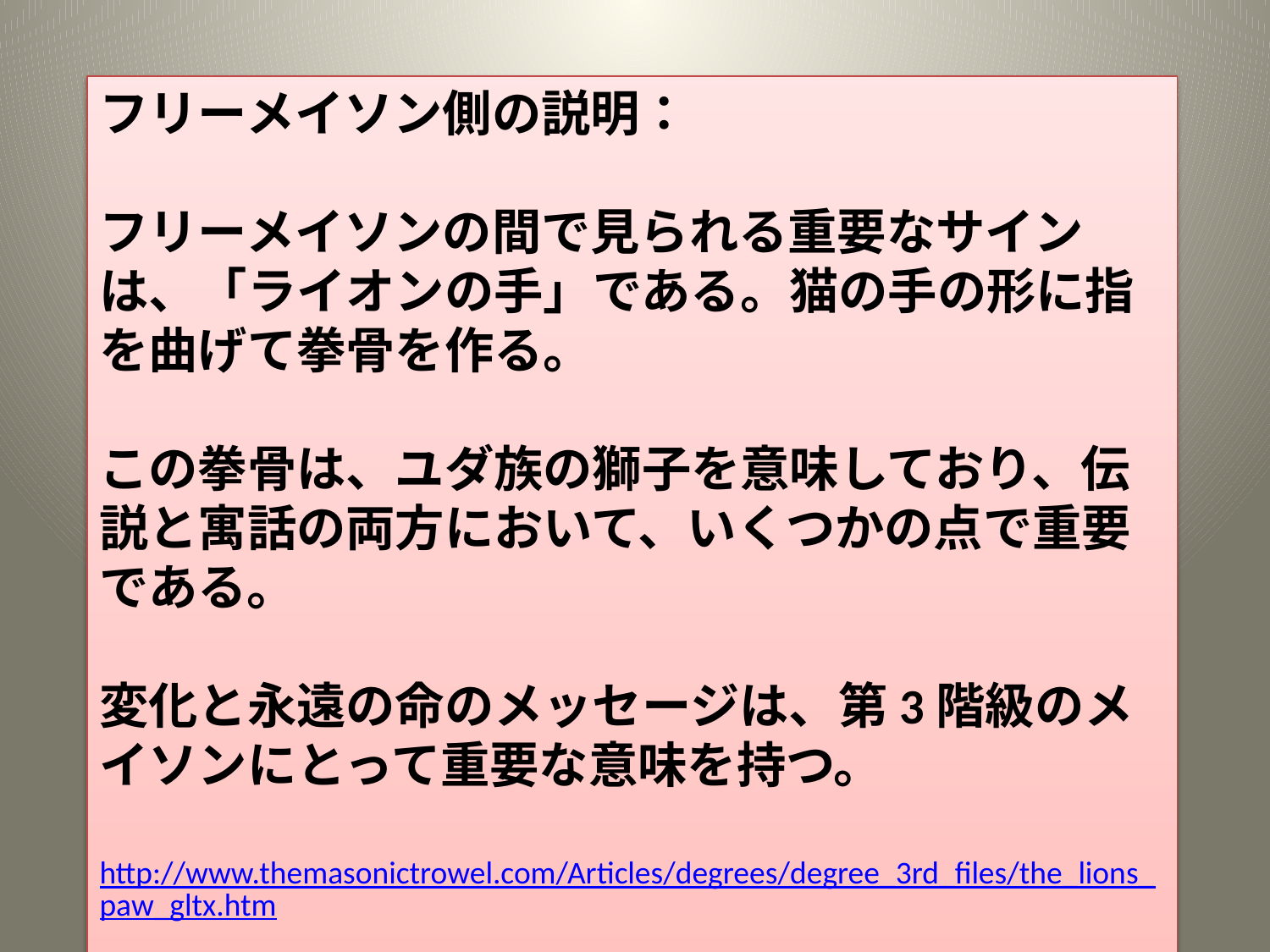

フリーメイソン側の説明：

フリーメイソンの間で見られる重要なサインは、「ライオンの手」である。猫の手の形に指を曲げて拳骨を作る。

この拳骨は、ユダ族の獅子を意味しており、伝説と寓話の両方において、いくつかの点で重要である。

変化と永遠の命のメッセージは、第3階級のメイソンにとって重要な意味を持つ。

http://www.themasonictrowel.com/Articles/degrees/degree_3rd_files/the_lions_paw_gltx.htm